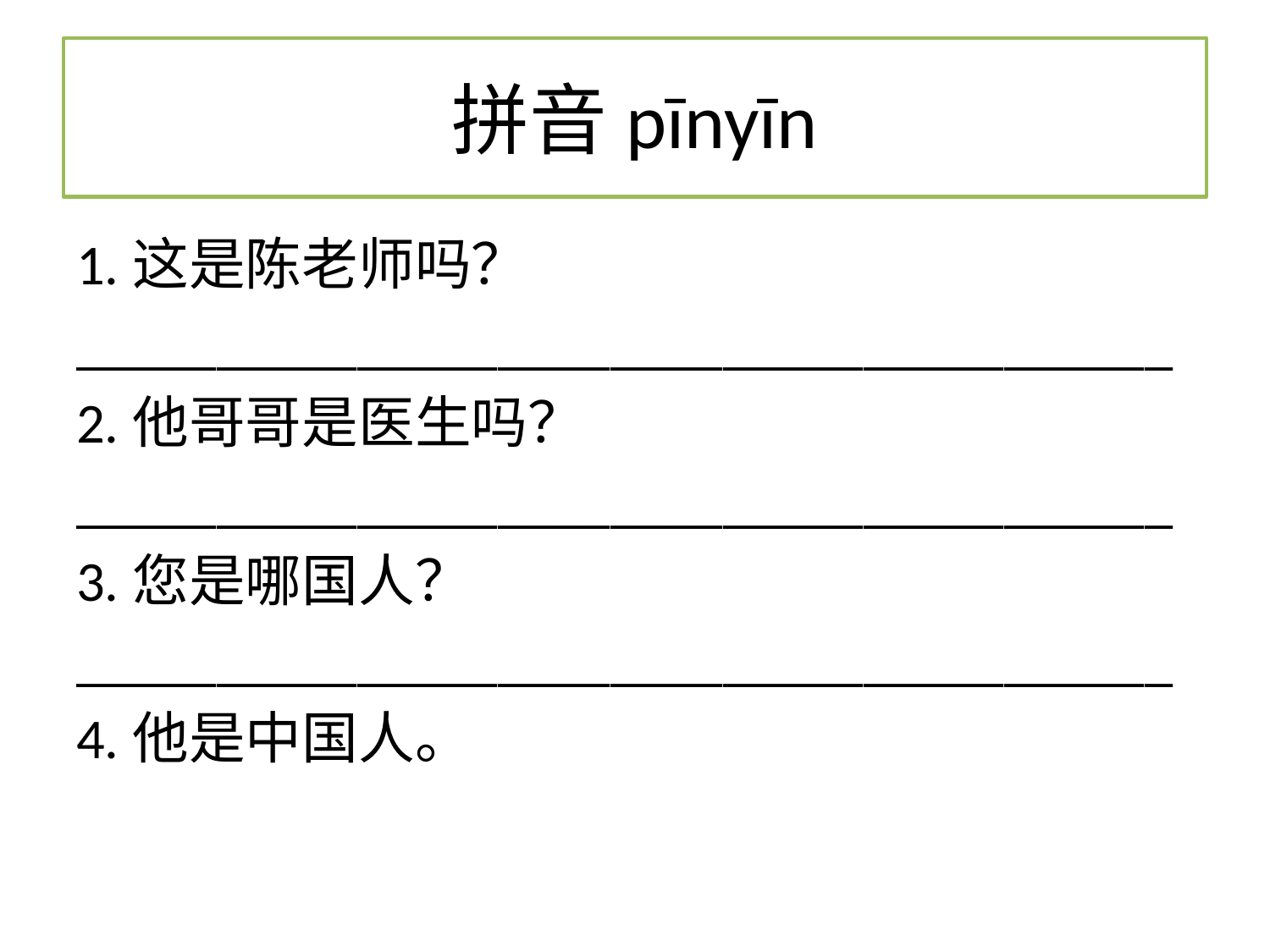

# 拼音pīnyīn
1.这是陈老师吗？
_______________________________________
2.他哥哥是医生吗？
_______________________________________
3.您是哪国人？
_______________________________________
4.他是中国人。